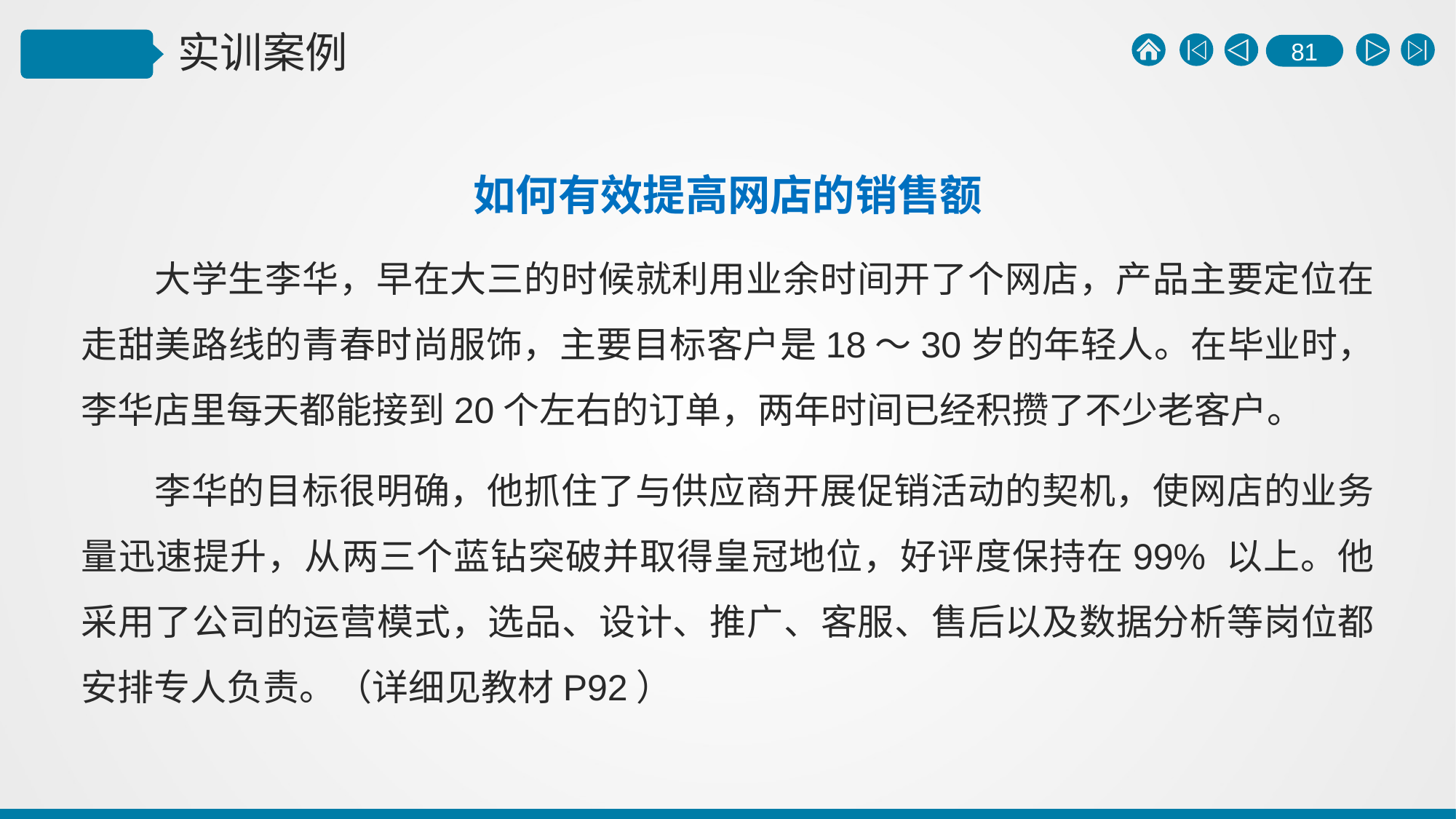

如何有效提高网店的销售额
大学生李华，早在大三的时候就利用业余时间开了个网店，产品主要定位在走甜美路线的青春时尚服饰，主要目标客户是18～30岁的年轻人。在毕业时，李华店里每天都能接到20个左右的订单，两年时间已经积攒了不少老客户。
李华的目标很明确，他抓住了与供应商开展促销活动的契机，使网店的业务量迅速提升，从两三个蓝钻突破并取得皇冠地位，好评度保持在99% 以上。他采用了公司的运营模式，选品、设计、推广、客服、售后以及数据分析等岗位都安排专人负责。（详细见教材P92）